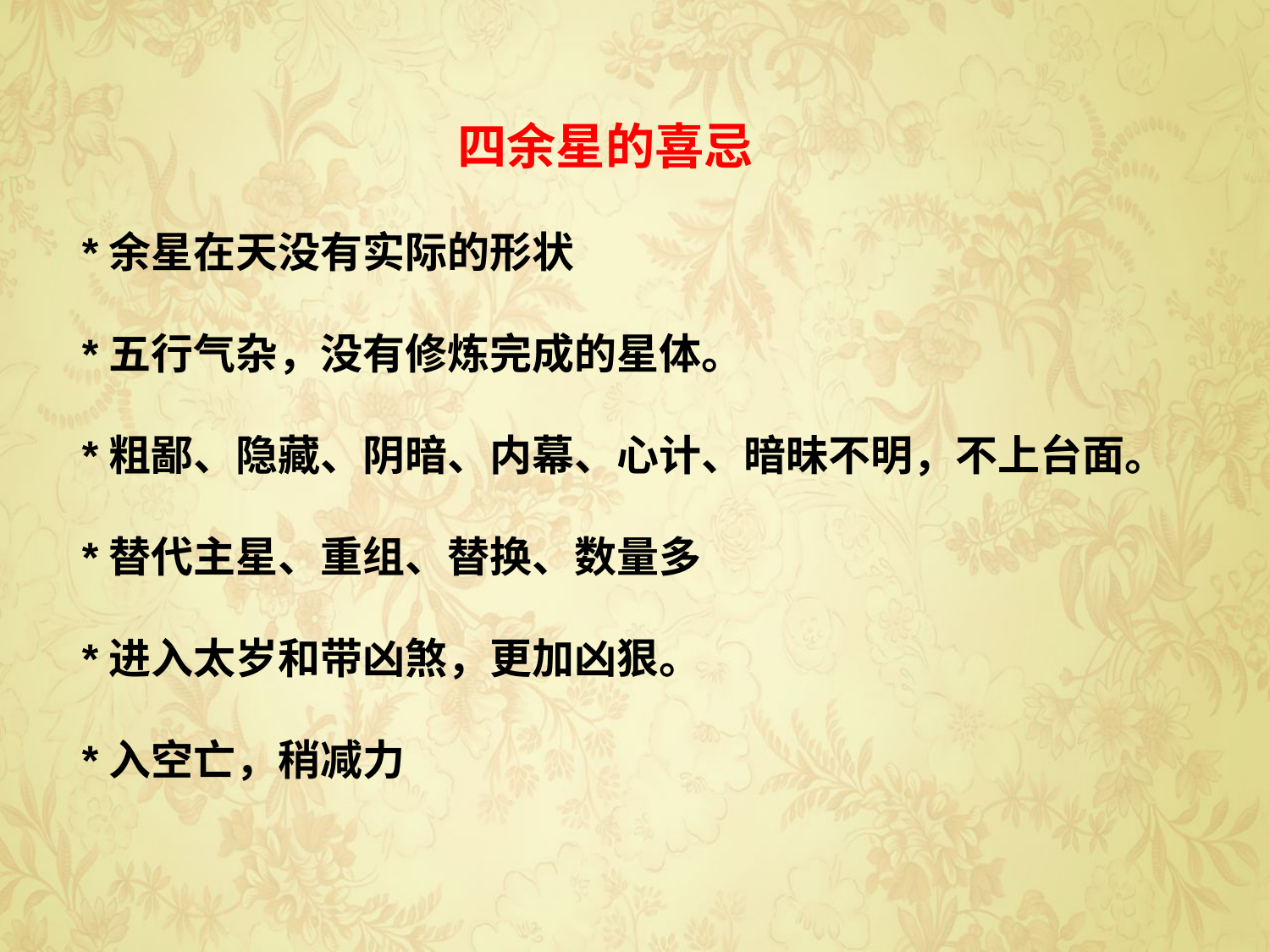

四余星的喜忌

*余星在天没有实际的形状

*五行气杂，没有修炼完成的星体。

*粗鄙、隐藏、阴暗、内幕、心计、暗昧不明，不上台面。

*替代主星、重组、替换、数量多

*进入太岁和带凶煞，更加凶狠。

*入空亡，稍减力